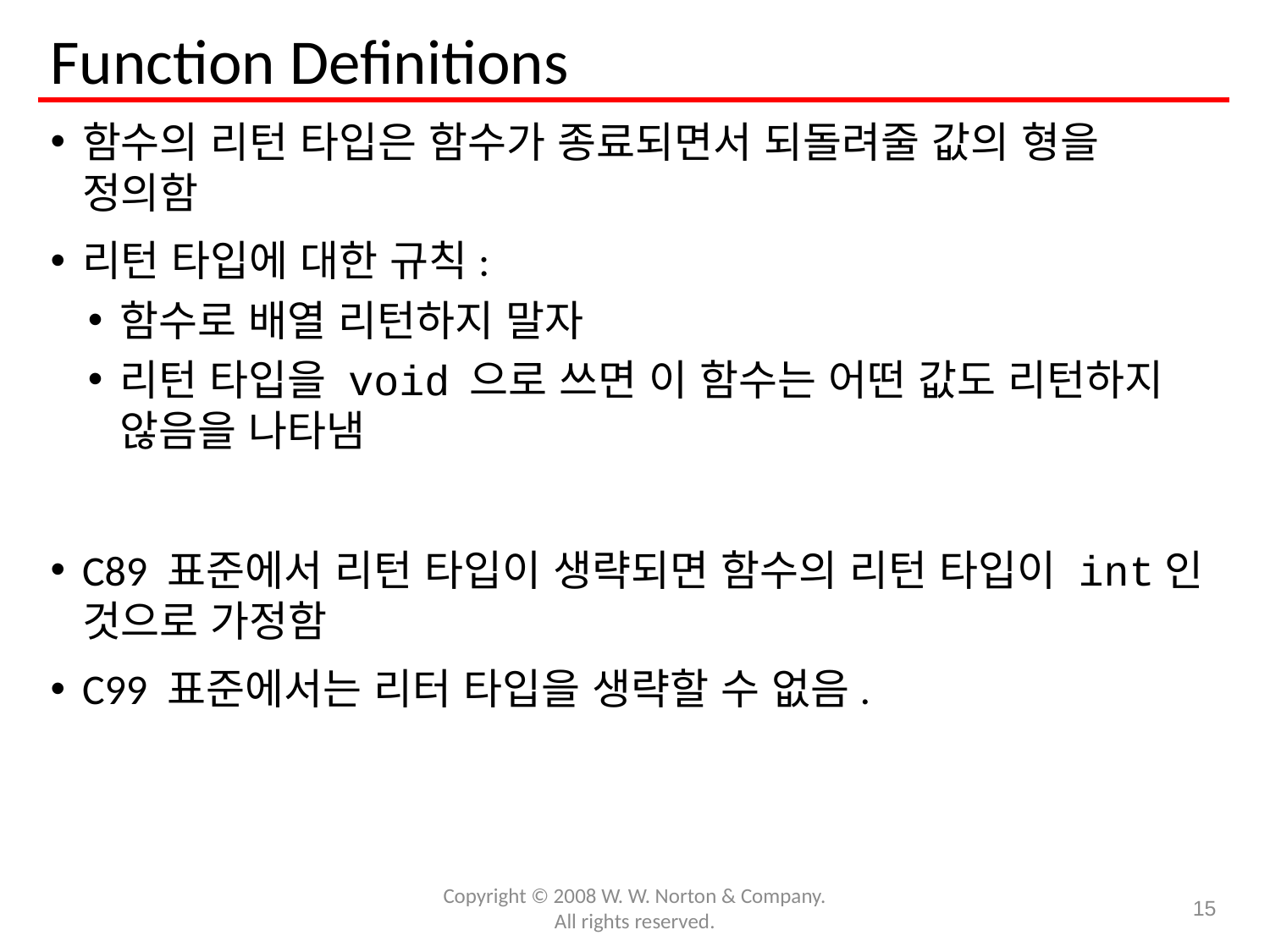

# Function Definitions
함수의 리턴 타입은 함수가 종료되면서 되돌려줄 값의 형을 정의함
리턴 타입에 대한 규칙:
함수로 배열 리턴하지 말자
리턴 타입을 void 으로 쓰면 이 함수는 어떤 값도 리턴하지 않음을 나타냄

C89 표준에서 리턴 타입이 생략되면 함수의 리턴 타입이 int인 것으로 가정함
C99 표준에서는 리터 타입을 생략할 수 없음.
Copyright © 2008 W. W. Norton & Company.
All rights reserved.
15